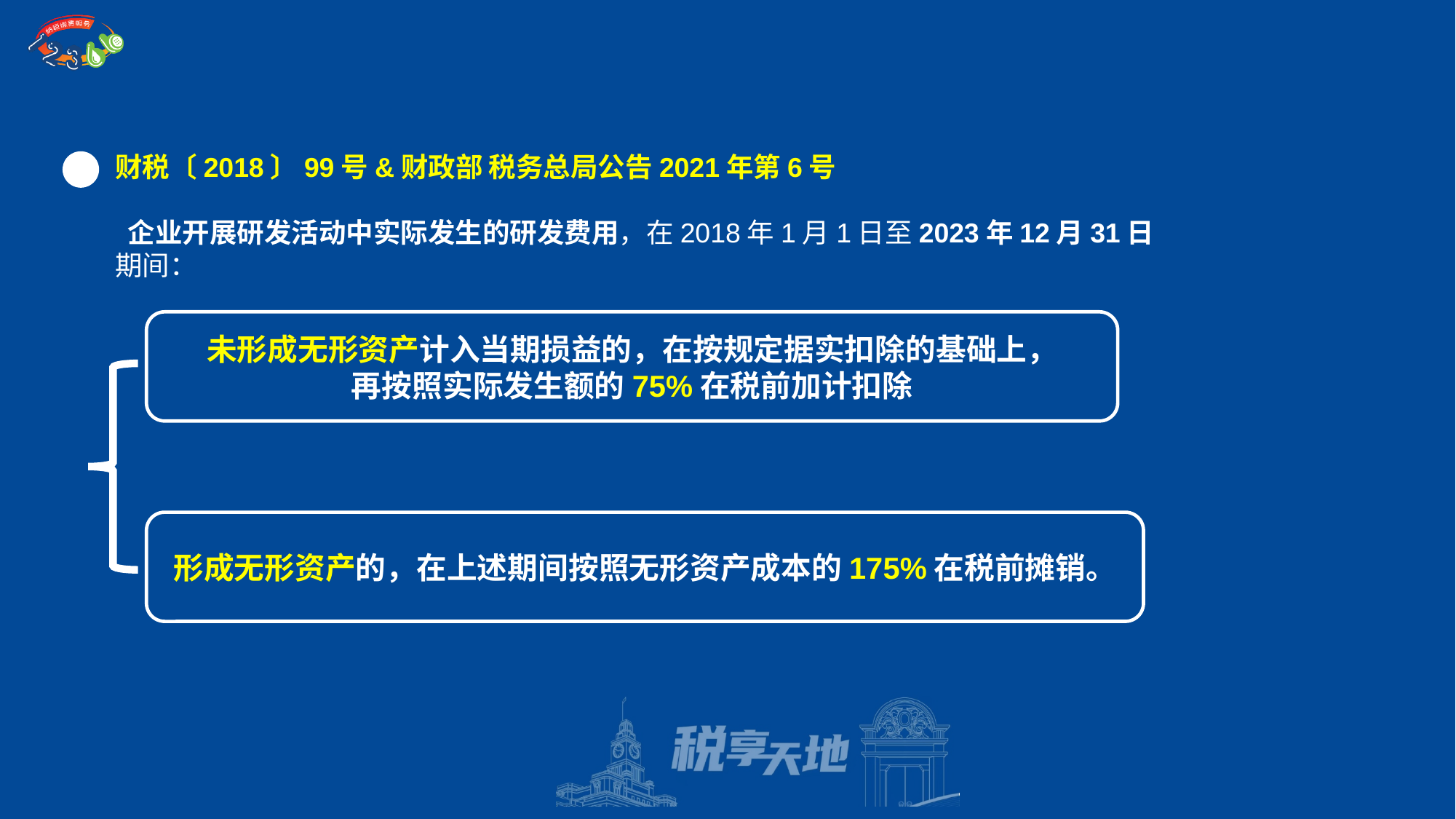

财税〔2018〕99号&财政部 税务总局公告2021年第6号

 企业开展研发活动中实际发生的研发费用，在2018年1月1日至2023年12月31日期间：

未形成无形资产计入当期损益的，在按规定据实扣除的基础上，
再按照实际发生额的75%在税前加计扣除

形成无形资产的，在上述期间按照无形资产成本的175%在税前摊销。